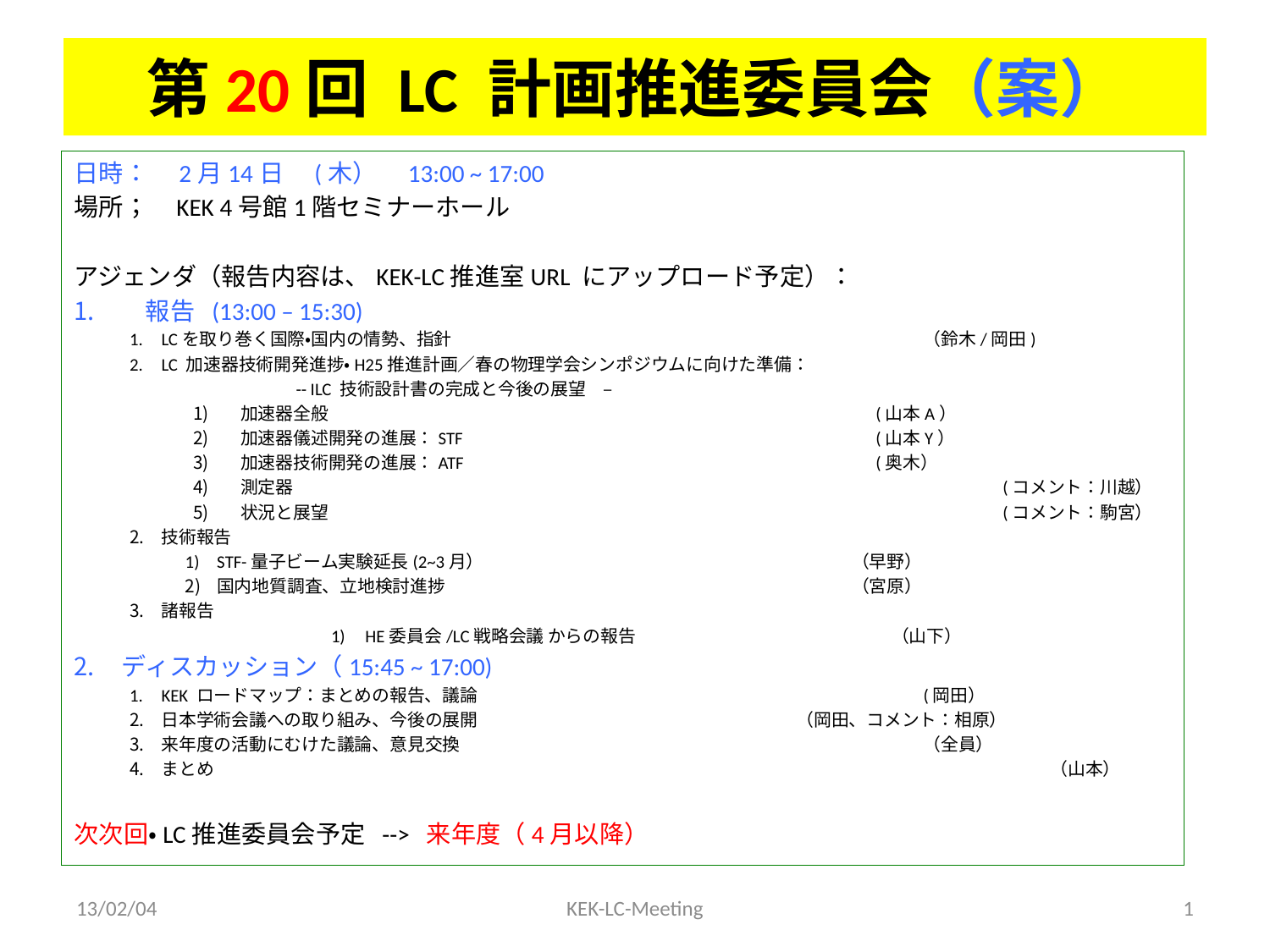

# 第20回 LC 計画推進委員会（案）
日時：　2月14日　(木）　13:00 ~ 17:00
場所；    KEK 4号館1階セミナーホール

アジェンダ（報告内容は、KEK-LC推進室URL にアップロード予定）：
報告  (13:00 – 15:30)
LCを取り巻く国際・国内の情勢、指針				（鈴木/岡田)
LC 加速器技術開発進捗・H25推進計画／春の物理学会シンポジウムに向けた準備：
	　　-- ILC 技術設計書の完成と今後の展望　–
加速器全般					(山本A）
加速器儀述開発の進展：STF				(山本Y）
加速器技術開発の進展：ATF				(奥木）
測定器						(コメント：川越）
状況と展望						(コメント：駒宮）
技術報告
STF-量子ビーム実験延長(2~3月）			（早野）
国内地質調査、立地検討進捗				（宮原）
諸報告
	　　　　1)     HE委員会/LC戦略会議 からの報告			（山下）
ディスカッション（15:45 ~ 17:00)
KEK ロードマップ：まとめの報告、議論				(岡田）
日本学術会議への取り組み、今後の展開			（岡田、コメント：相原）
来年度の活動にむけた議論、意見交換				（全員）
まとめ 							（山本）

次次回・LC推進委員会予定  -->  来年度（4月以降）
13/02/04
KEK-LC-Meeting
1